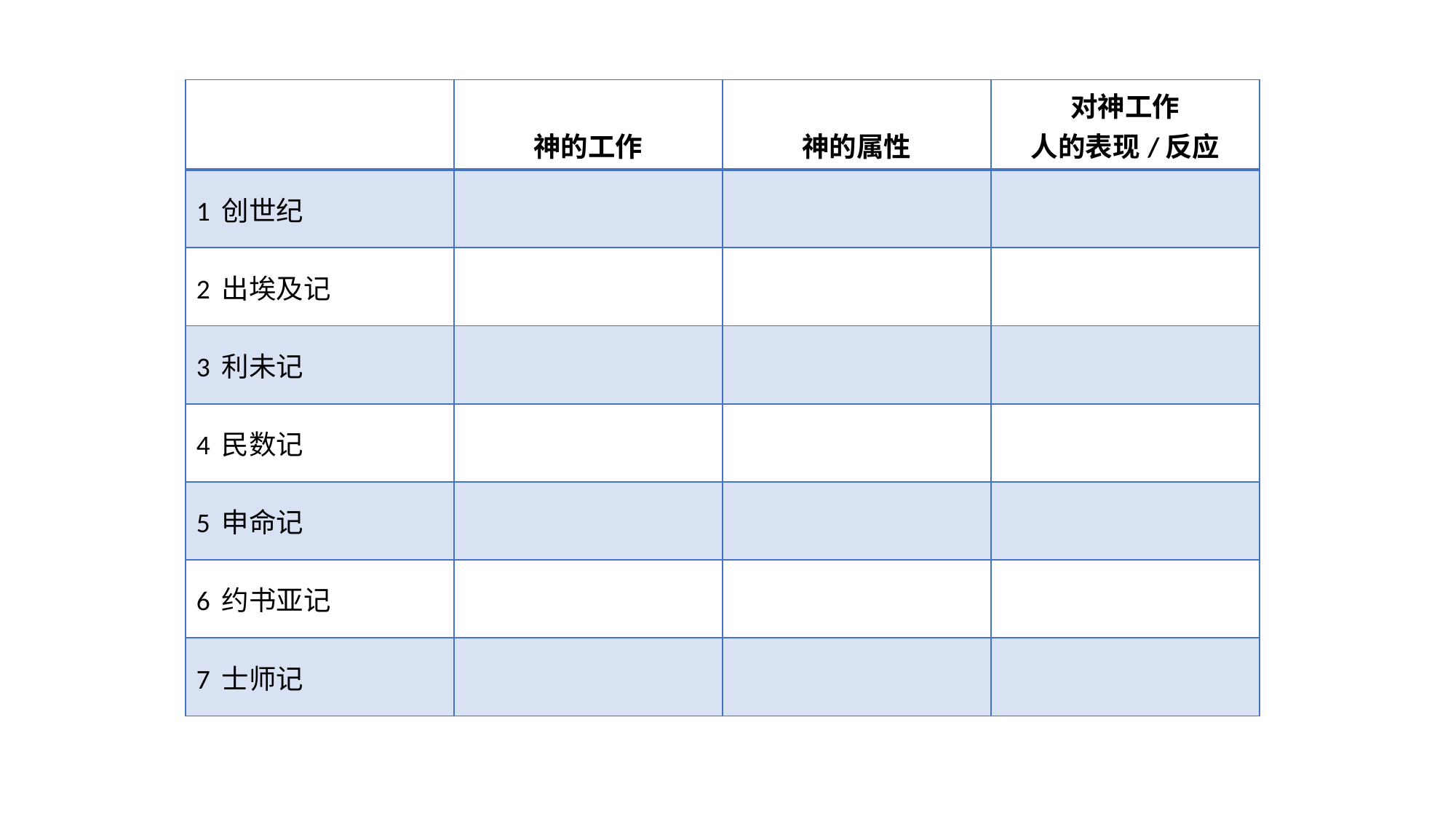

|  | 神的工作 | 神的属性 | 对神工作 人的表现/反应 |
| --- | --- | --- | --- |
| 1 创世纪 |  |  |  |
| 2 出埃及记 |  |  |  |
| 3 利未记 |  |  |  |
| 4 民数记 |  |  |  |
| 5 申命记 |  |  |  |
| 6 约书亚记 |  |  |  |
| 7 士师记 |  |  |  |